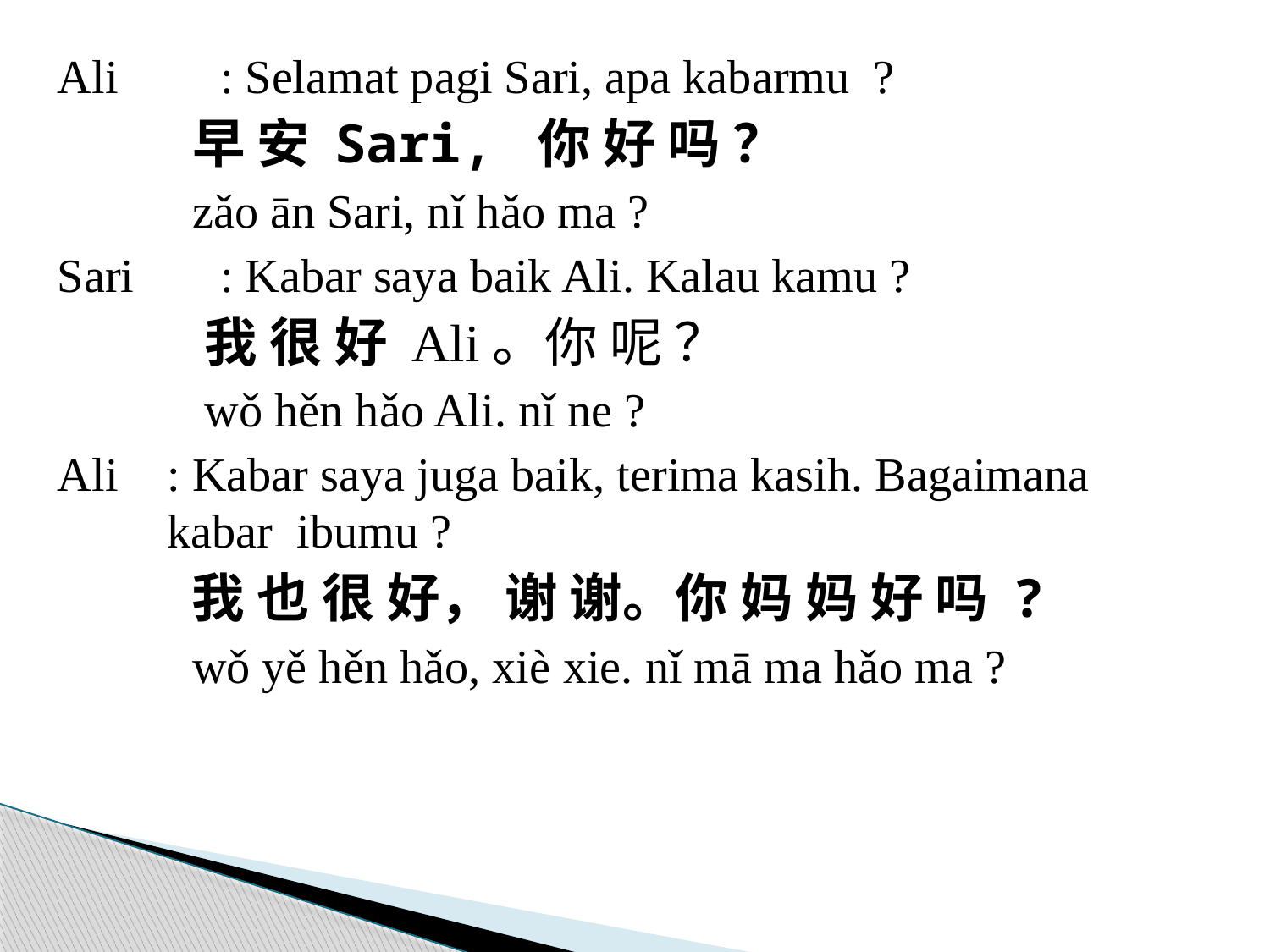

Ali	: Selamat pagi Sari, apa kabarmu  ?
早 安 Sari, 你 好 吗 ？
zǎo ān Sari, nǐ hǎo ma ?
Sari  	: Kabar saya baik Ali. Kalau kamu ?
我 很 好 Ali。你 呢 ？
wǒ hěn hǎo Ali. nǐ ne ?
Ali 	: Kabar saya juga baik, terima kasih. Bagaimana kabar  ibumu ?
我 也 很 好， 谢 谢。你 妈 妈 好 吗 ?
wǒ yě hěn hǎo, xiè xie. nǐ mā ma hǎo ma ?